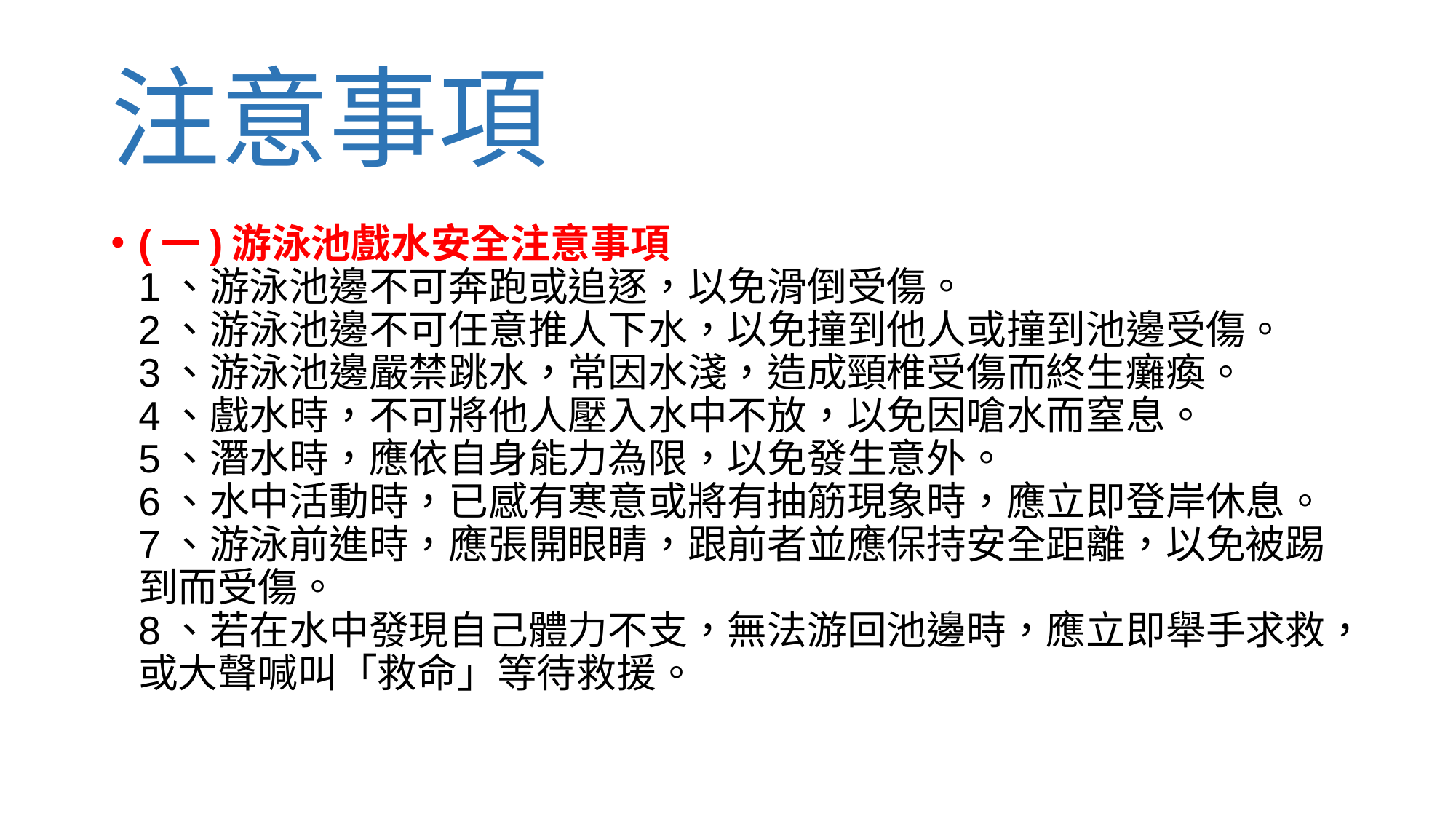

# 注意事項
(一)游泳池戲水安全注意事項
1、游泳池邊不可奔跑或追逐，以免滑倒受傷。
2、游泳池邊不可任意推人下水，以免撞到他人或撞到池邊受傷。
3、游泳池邊嚴禁跳水，常因水淺，造成頸椎受傷而終生癱瘓。
4、戲水時，不可將他人壓入水中不放，以免因嗆水而窒息。
5、潛水時，應依自身能力為限，以免發生意外。
6、水中活動時，已感有寒意或將有抽筋現象時，應立即登岸休息。
7、游泳前進時，應張開眼睛，跟前者並應保持安全距離，以免被踢到而受傷。
8、若在水中發現自己體力不支，無法游回池邊時，應立即舉手求救，或大聲喊叫「救命」等待救援。